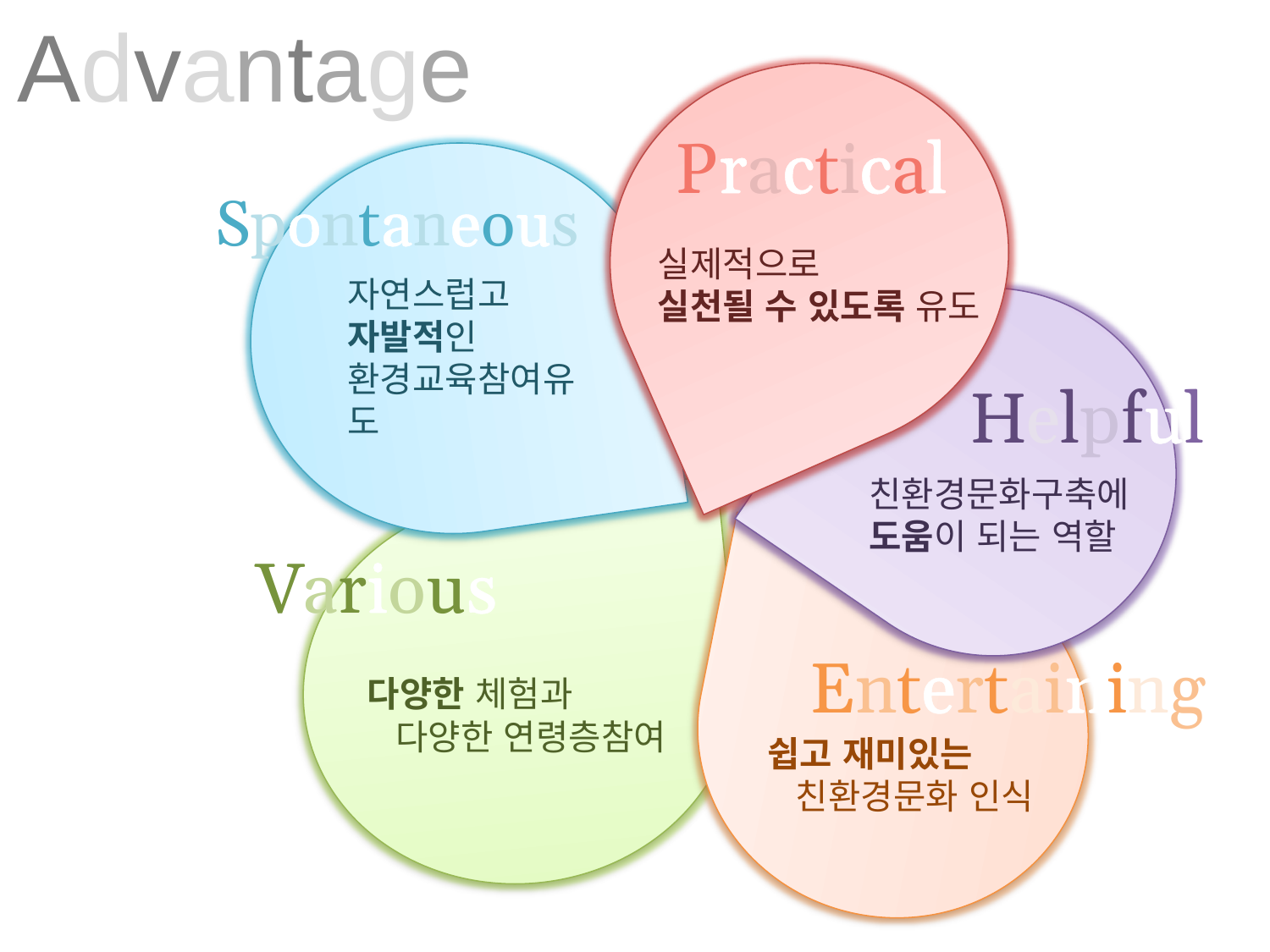

Advantage

Practical

Spontaneous
실제적으로
실천될 수 있도록 유도
자연스럽고
자발적인
환경교육참여유도

Helpful
친환경문화구축에
도움이 되는 역할

Various

Entertaining
다양한 체험과
  다양한 연령층참여
쉽고 재미있는
  친환경문화 인식